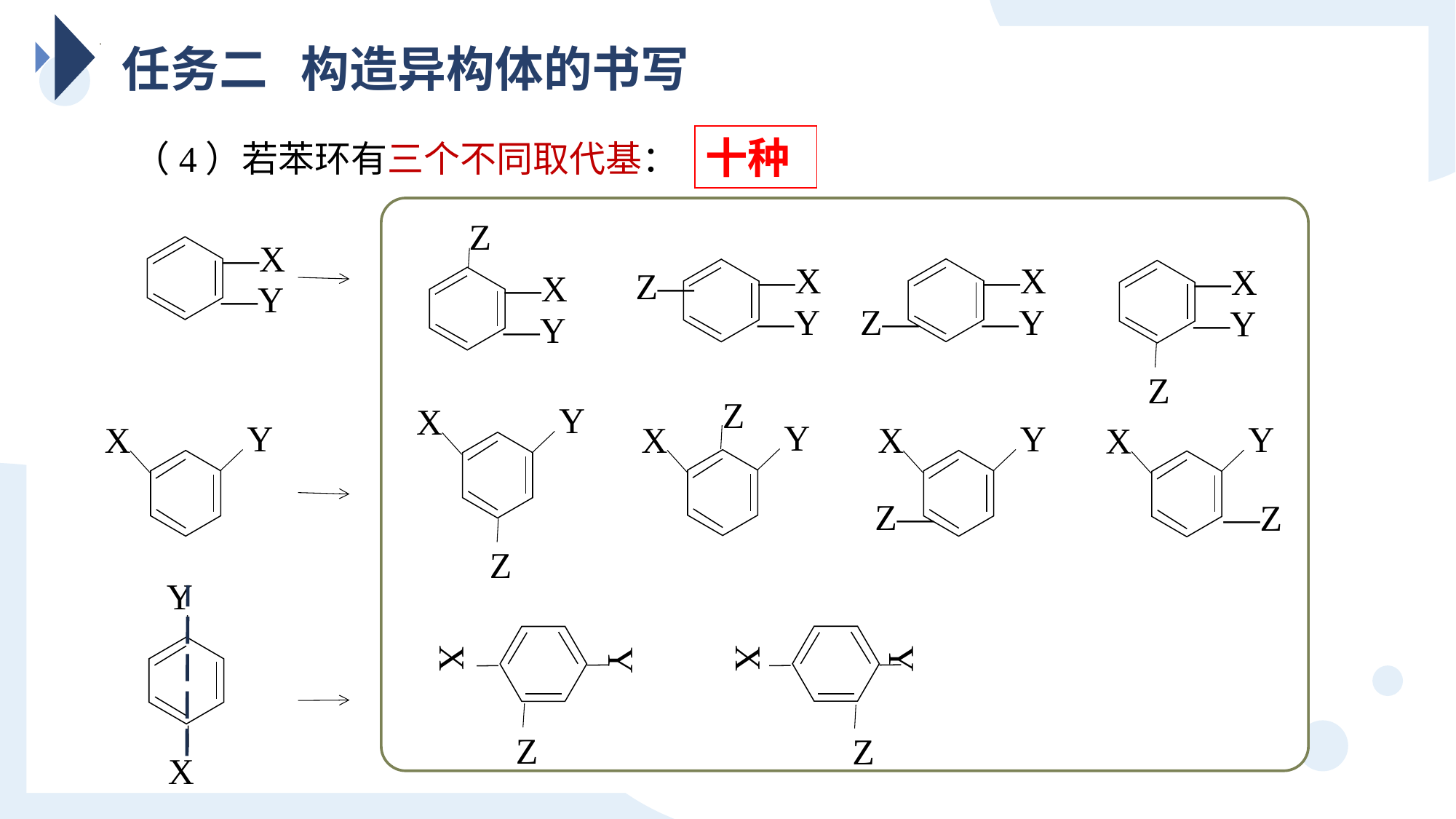

任务二   构造异构体的书写

十种
（4）若苯环有三个不同取代基：

       Z

—X
—Y

—X
—Y

—X
—Y
 Z—

—X
—Y
 Z—

—X
—Y
      Z
       Z
Y
X

Y
X

      Z
Y
X

 Z—
Y
X

Y
X

—Z
Y

X
Y

X
      Z
Y

X
      Z